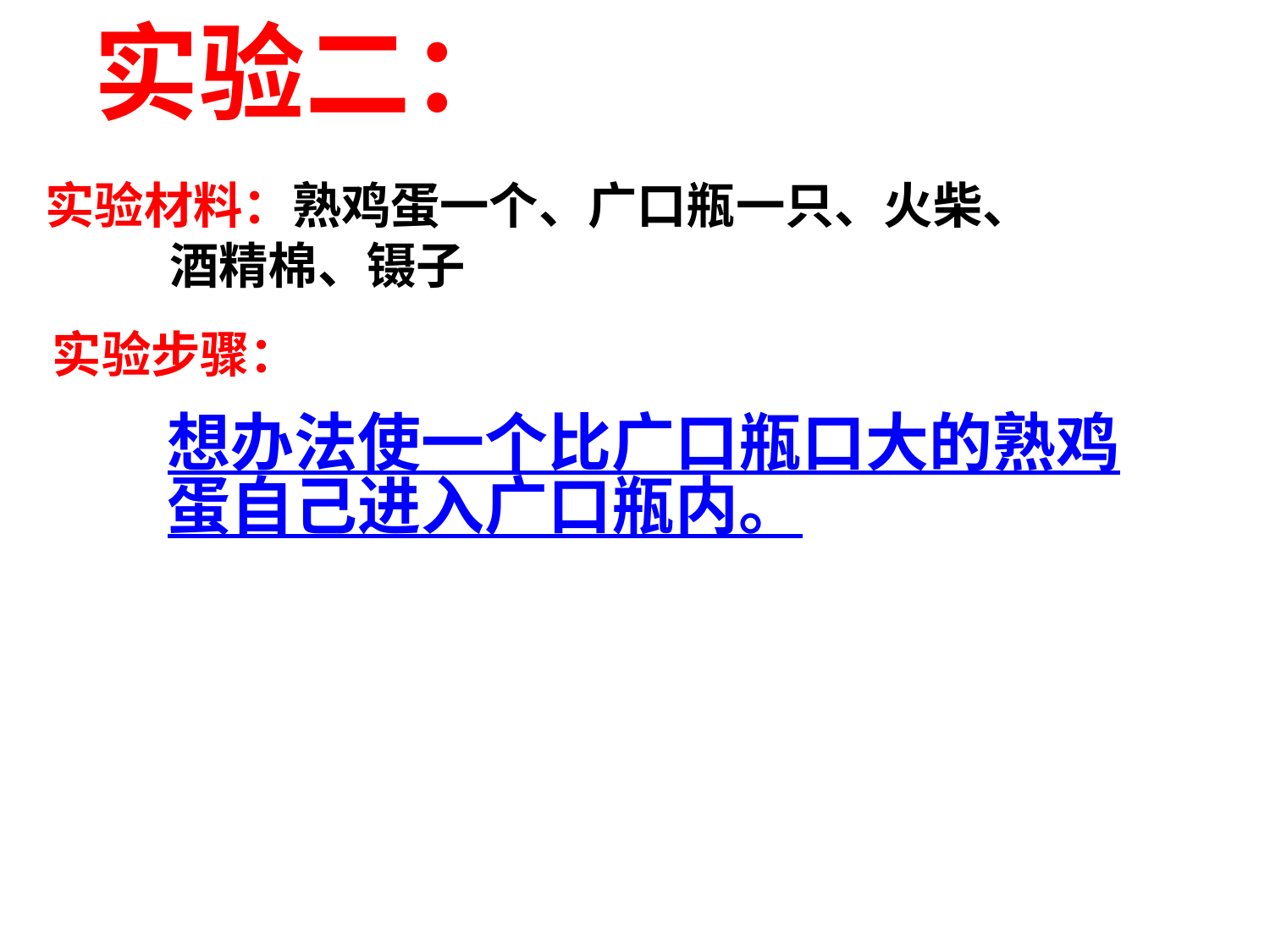

实验二：
实验材料：熟鸡蛋一个、广口瓶一只、火柴、
          酒精棉、镊子
实验步骤：
想办法使一个比广口瓶口大的熟鸡蛋自己进入广口瓶内。